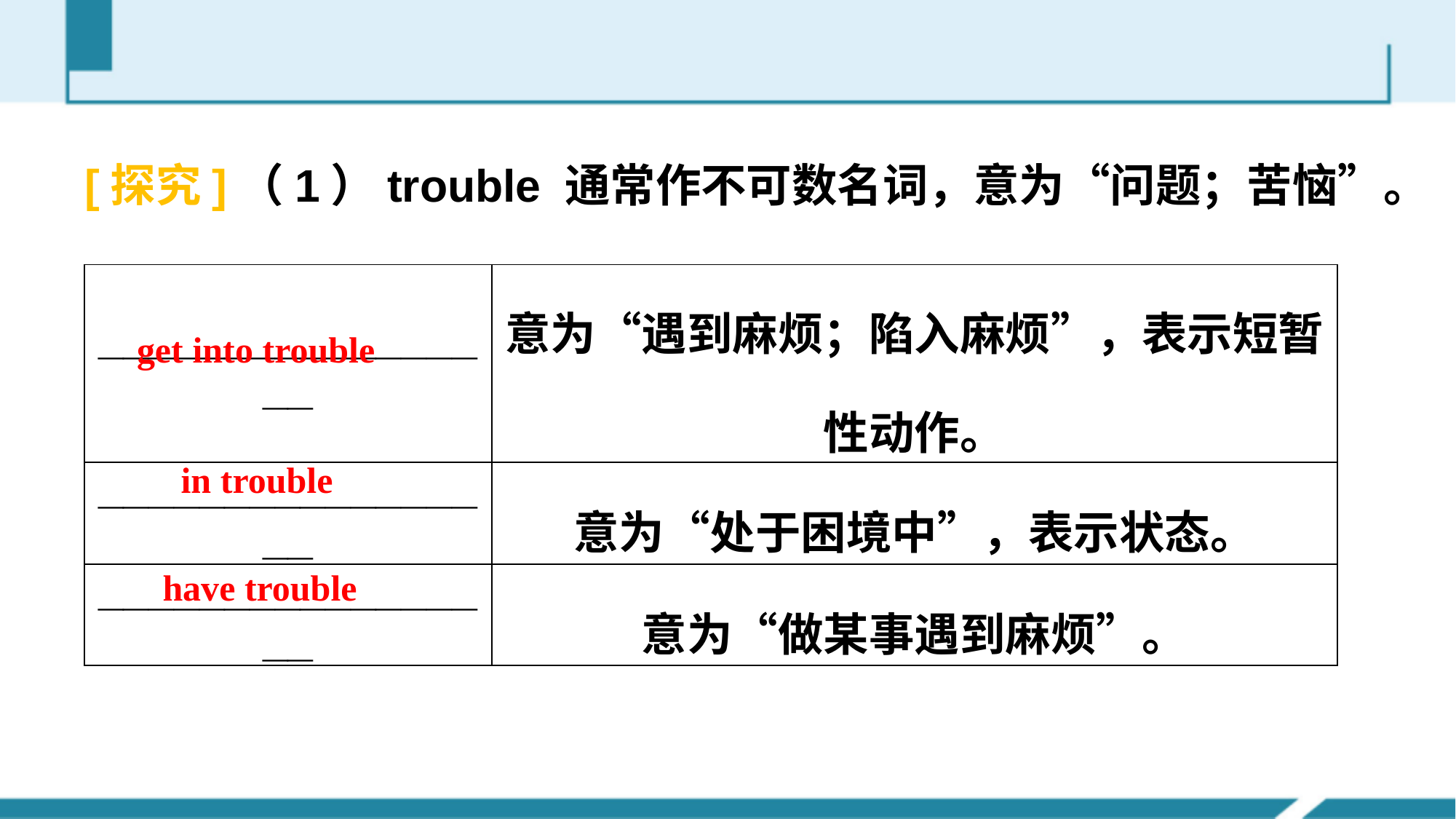

#
[探究]（1）trouble 通常作不可数名词，意为“问题；苦恼”。
| \_\_\_\_\_\_\_\_\_\_\_\_\_\_\_\_\_ | 意为“遇到麻烦；陷入麻烦”，表示短暂性动作。 |
| --- | --- |
| \_\_\_\_\_\_\_\_\_\_\_\_\_\_\_\_\_ | 意为“处于困境中”，表示状态。 |
| \_\_\_\_\_\_\_\_\_\_\_\_\_\_\_\_\_ | 意为“做某事遇到麻烦”。 |
get into trouble
in trouble
have trouble